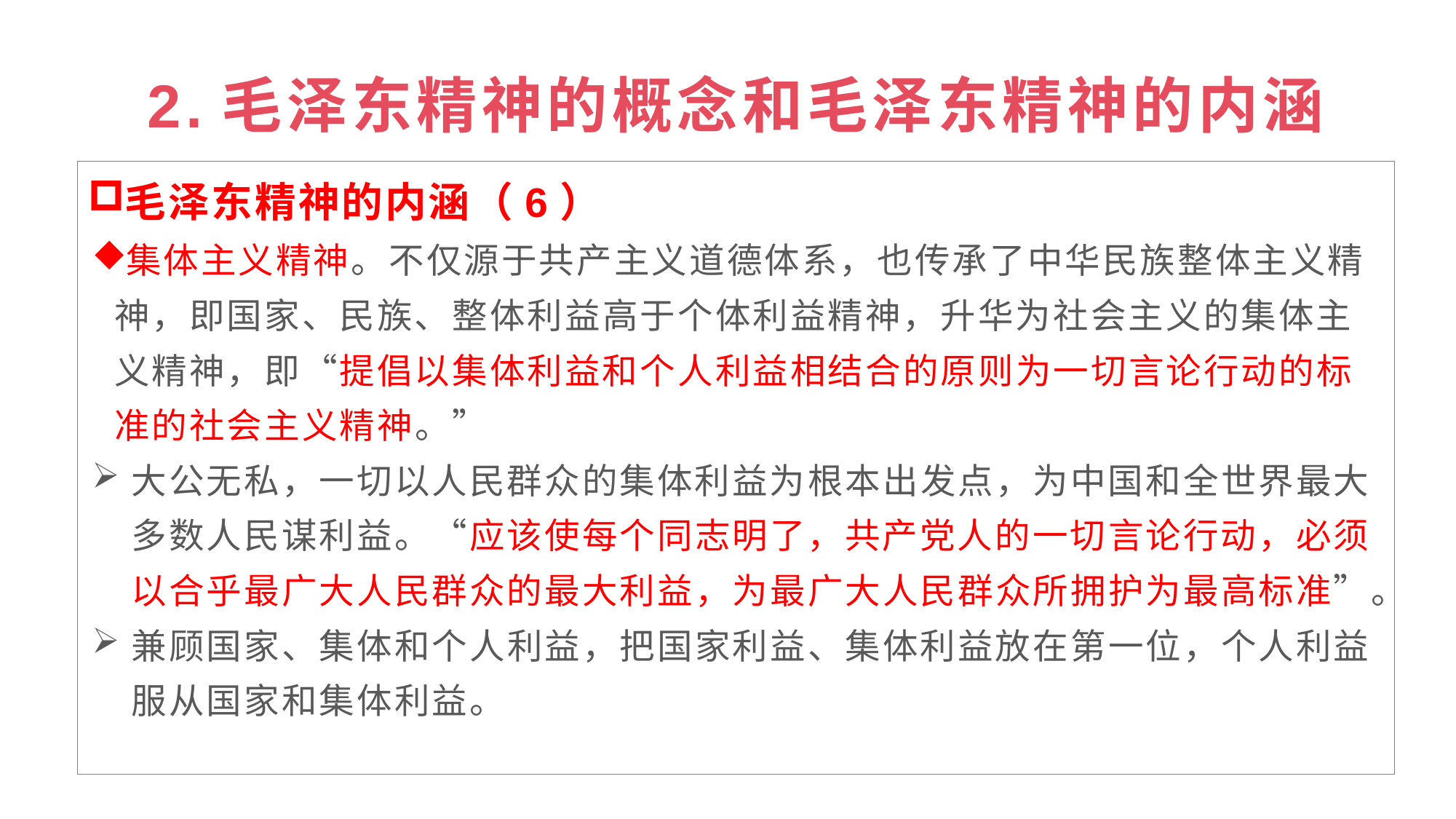

# 2.毛泽东精神的概念和毛泽东精神的内涵
毛泽东精神的内涵（6）
集体主义精神。不仅源于共产主义道德体系，也传承了中华民族整体主义精神，即国家、民族、整体利益高于个体利益精神，升华为社会主义的集体主义精神，即“提倡以集体利益和个人利益相结合的原则为一切言论行动的标准的社会主义精神。”
大公无私，一切以人民群众的集体利益为根本出发点，为中国和全世界最大多数人民谋利益。“应该使每个同志明了，共产党人的一切言论行动，必须以合乎最广大人民群众的最大利益，为最广大人民群众所拥护为最高标准”。
兼顾国家、集体和个人利益，把国家利益、集体利益放在第一位，个人利益服从国家和集体利益。